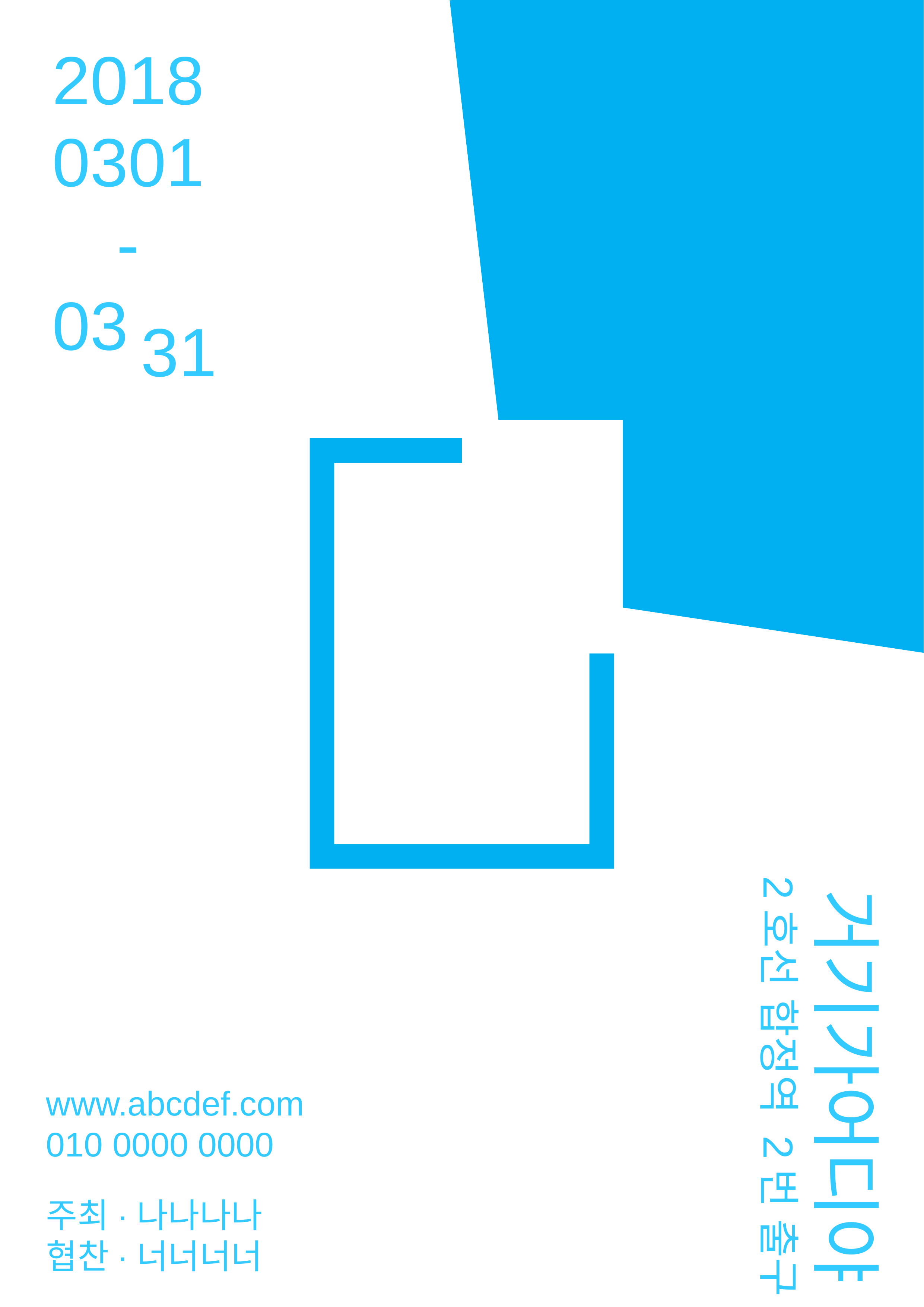

2018
0301
-
0331
31

거기가어디야
2호선 합정역 2번 출구
www.abcdef.com
010 0000 0000
주최·나나나나
협찬·너너너너